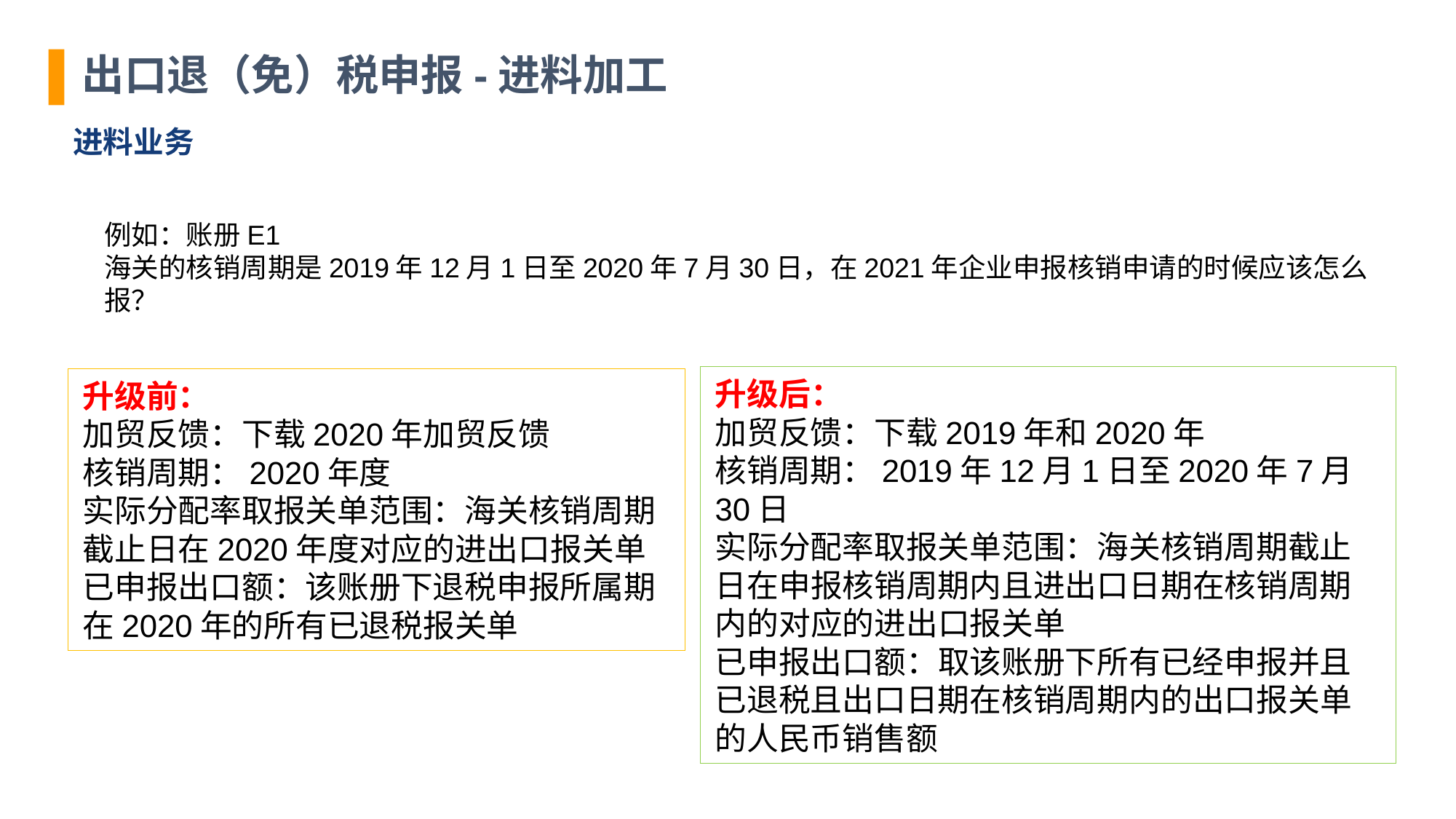

出口退（免）税申报-进料加工

进料业务
例如：账册E1
海关的核销周期是2019年12月1日至2020年7月30日，在2021年企业申报核销申请的时候应该怎么报？
升级后：
加贸反馈：下载2019年和2020年
核销周期：2019年12月1日至2020年7月30日
实际分配率取报关单范围：海关核销周期截止日在申报核销周期内且进出口日期在核销周期内的对应的进出口报关单
已申报出口额：取该账册下所有已经申报并且已退税且出口日期在核销周期内的出口报关单的人民币销售额
升级前：
加贸反馈：下载2020年加贸反馈
核销周期：2020年度
实际分配率取报关单范围：海关核销周期截止日在2020年度对应的进出口报关单
已申报出口额：该账册下退税申报所属期在2020年的所有已退税报关单